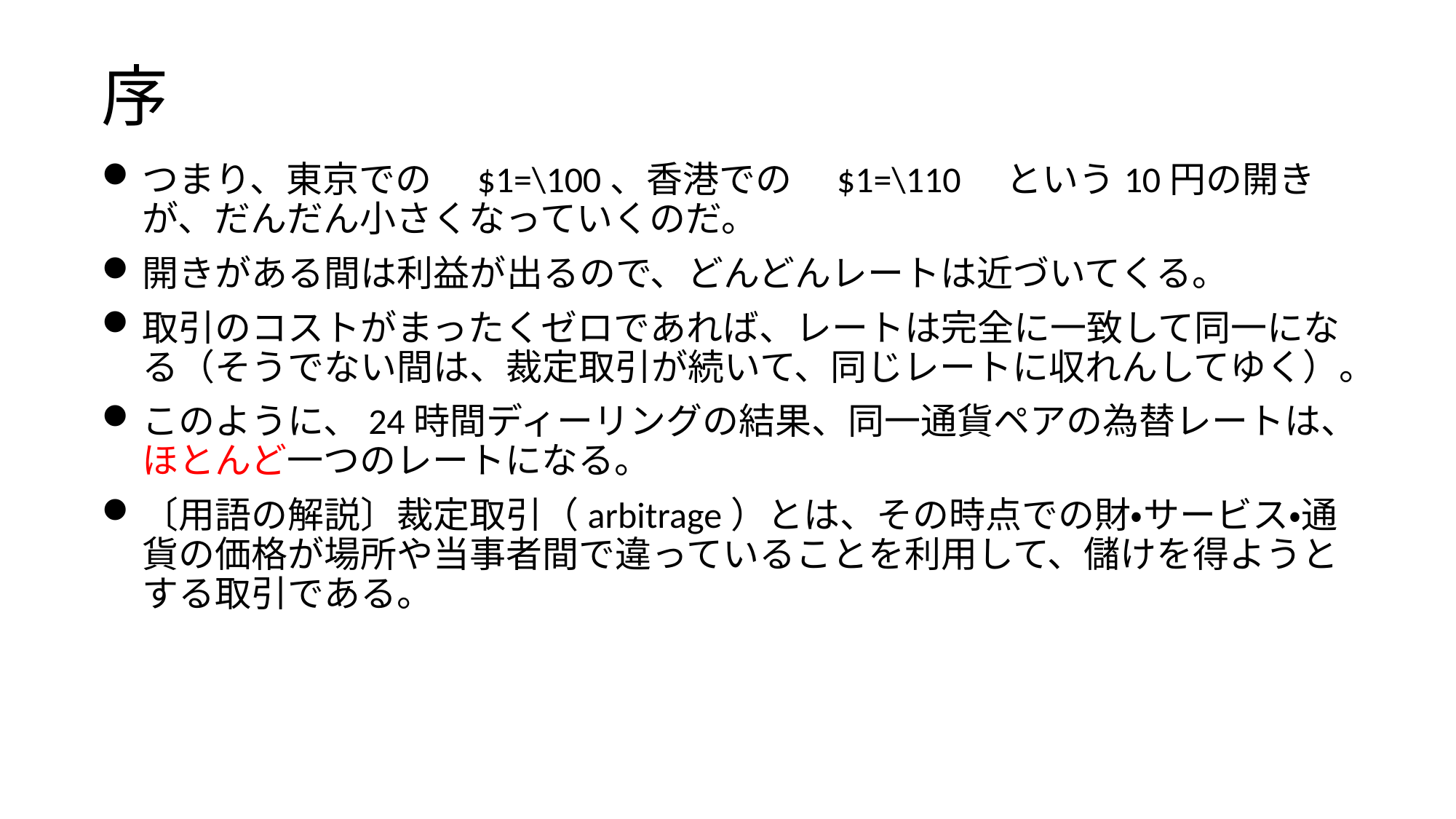

# 序
つまり、東京での　$1=\100、香港での　$1=\110　という10円の開きが、だんだん小さくなっていくのだ。
開きがある間は利益が出るので、どんどんレートは近づいてくる。
取引のコストがまったくゼロであれば、レートは完全に一致して同一になる（そうでない間は、裁定取引が続いて、同じレートに収れんしてゆく）。
このように、24時間ディーリングの結果、同一通貨ペアの為替レートは、ほとんど一つのレートになる。
〔用語の解説〕裁定取引（arbitrage）とは、その時点での財・サービス・通貨の価格が場所や当事者間で違っていることを利用して、儲けを得ようとする取引である。